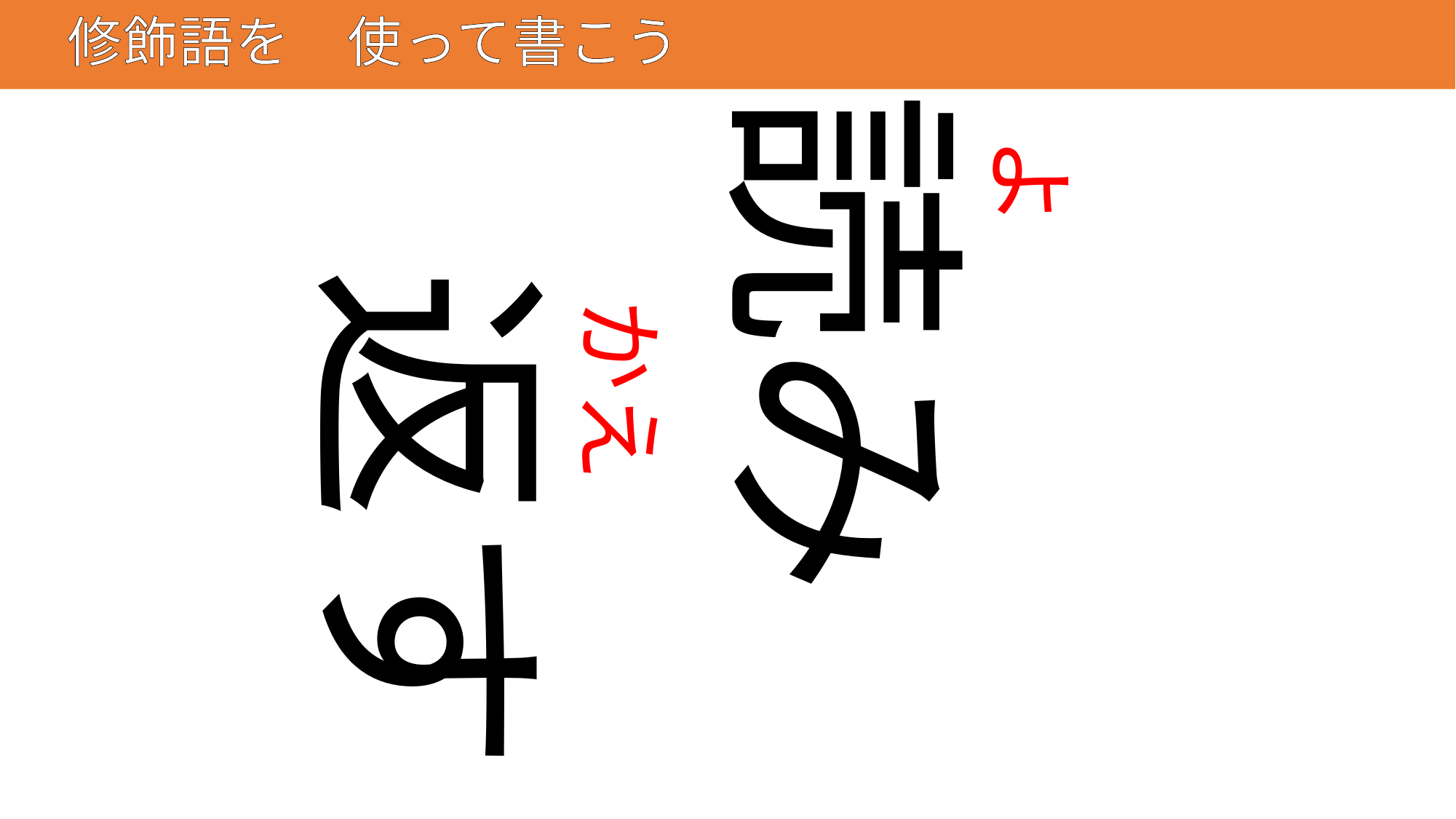

# 修飾語を　使って書こう
17
読み
よ
返す
かえ